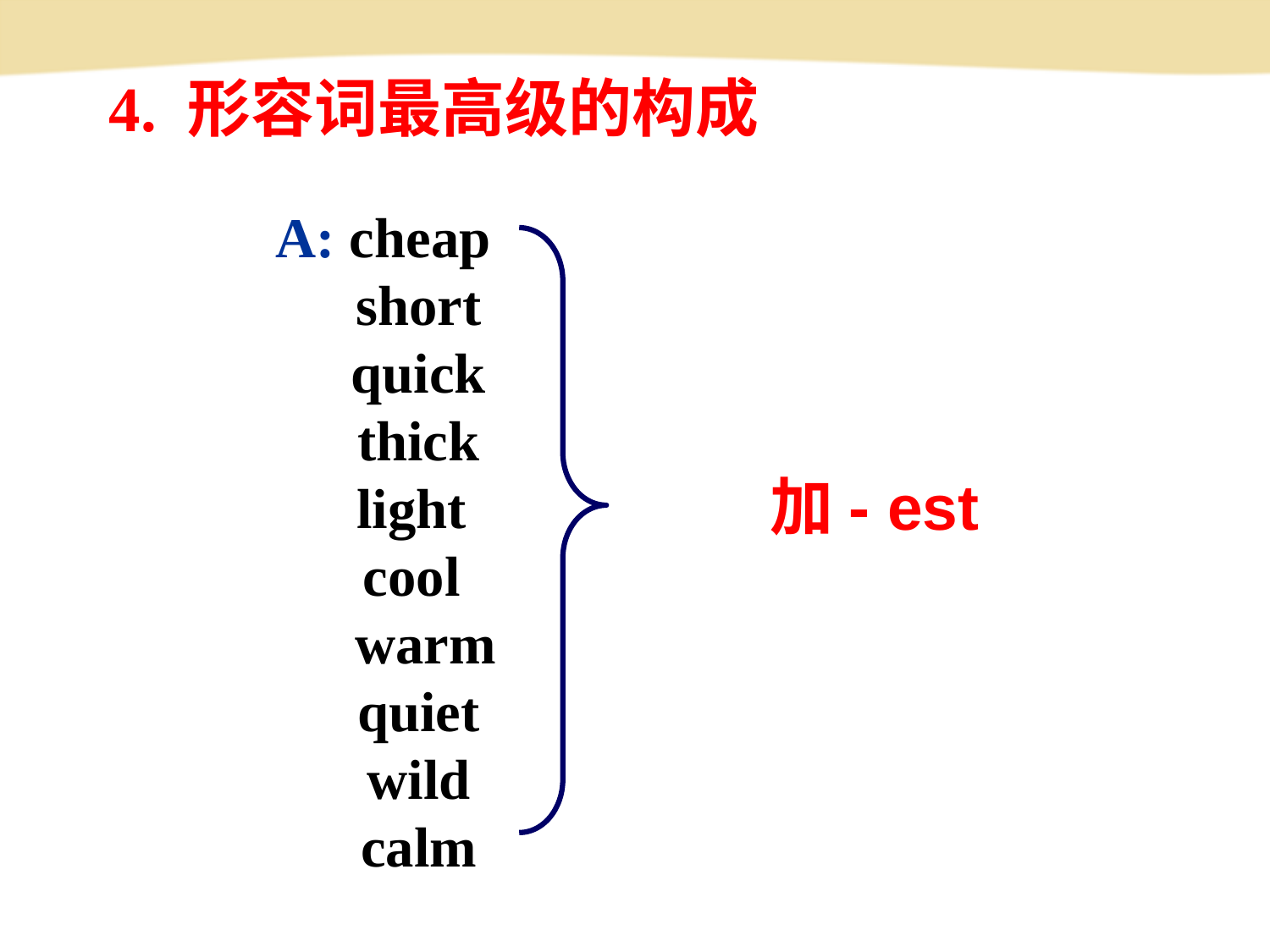

4. 形容词最高级的构成
A: cheap
      short
      quick
     thick
    light
     cool
       warm
      quiet
       wild
      calm

加- est